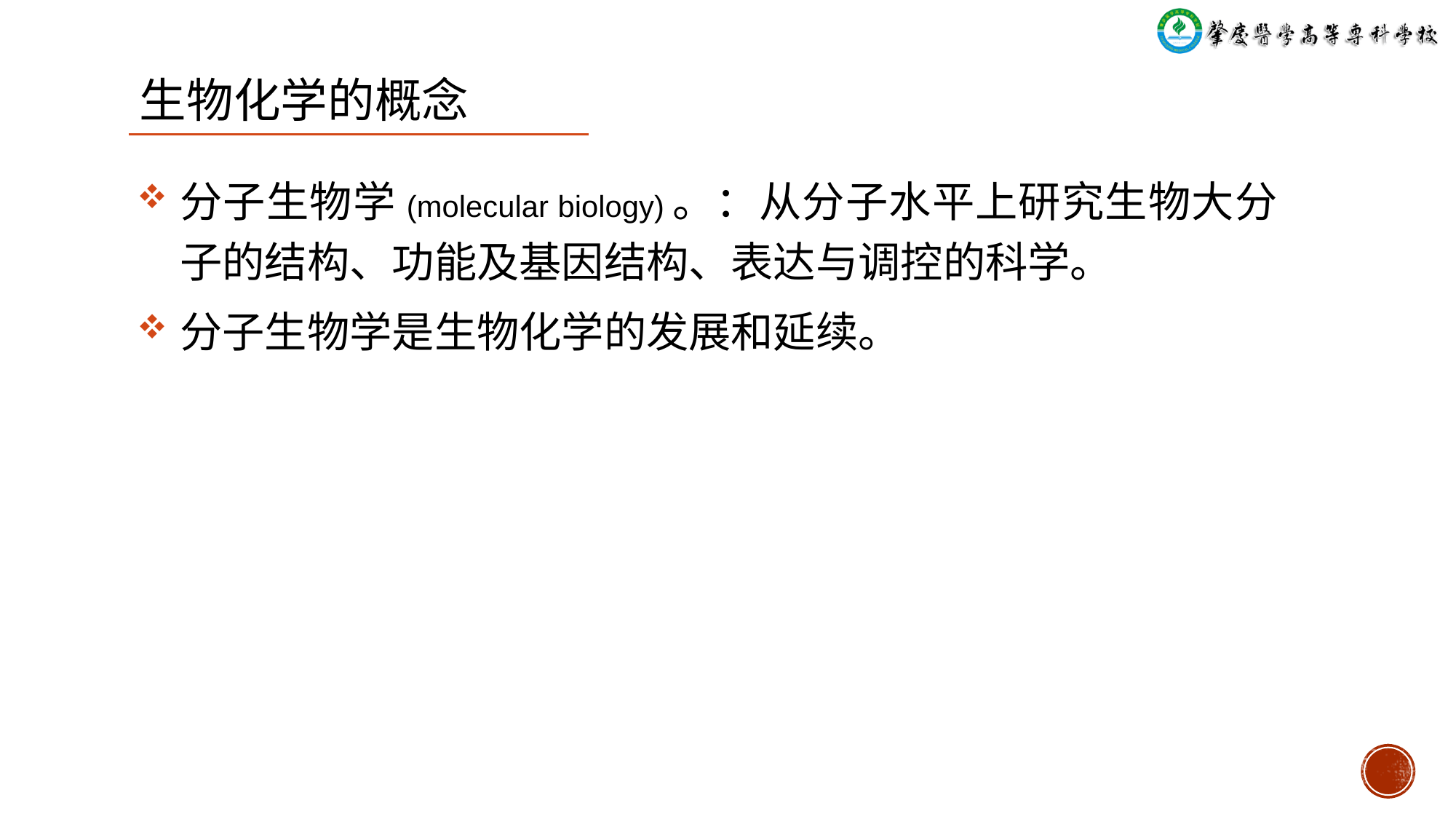

生物化学的概念
分子生物学(molecular biology)。：从分子水平上研究生物大分子的结构、功能及基因结构、表达与调控的科学。
分子生物学是生物化学的发展和延续。